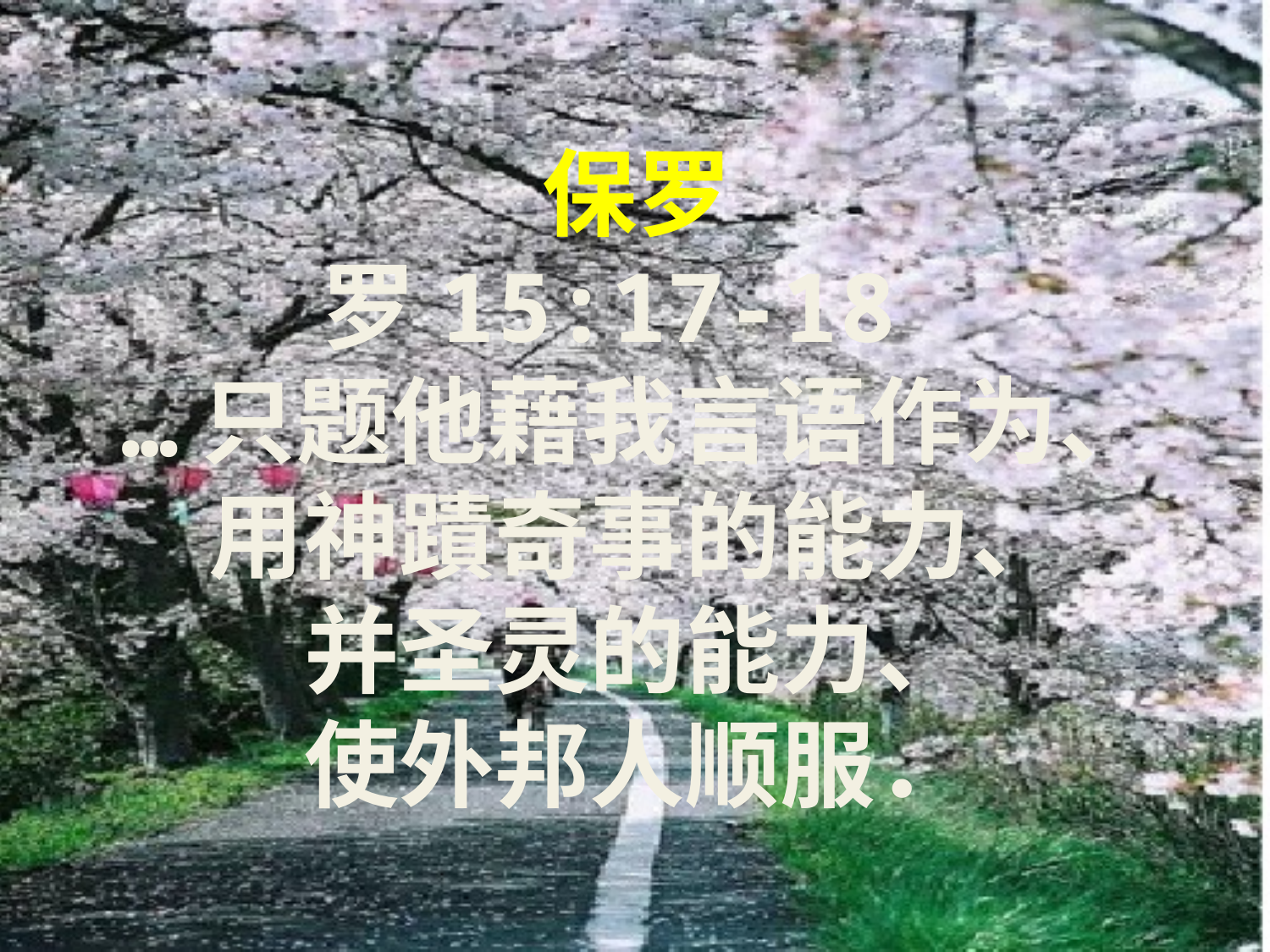

# 保罗 罗15:17-18 …只题他藉我言语作为、 用神蹟奇事的能力、 并圣灵的能力、 使外邦人顺服．